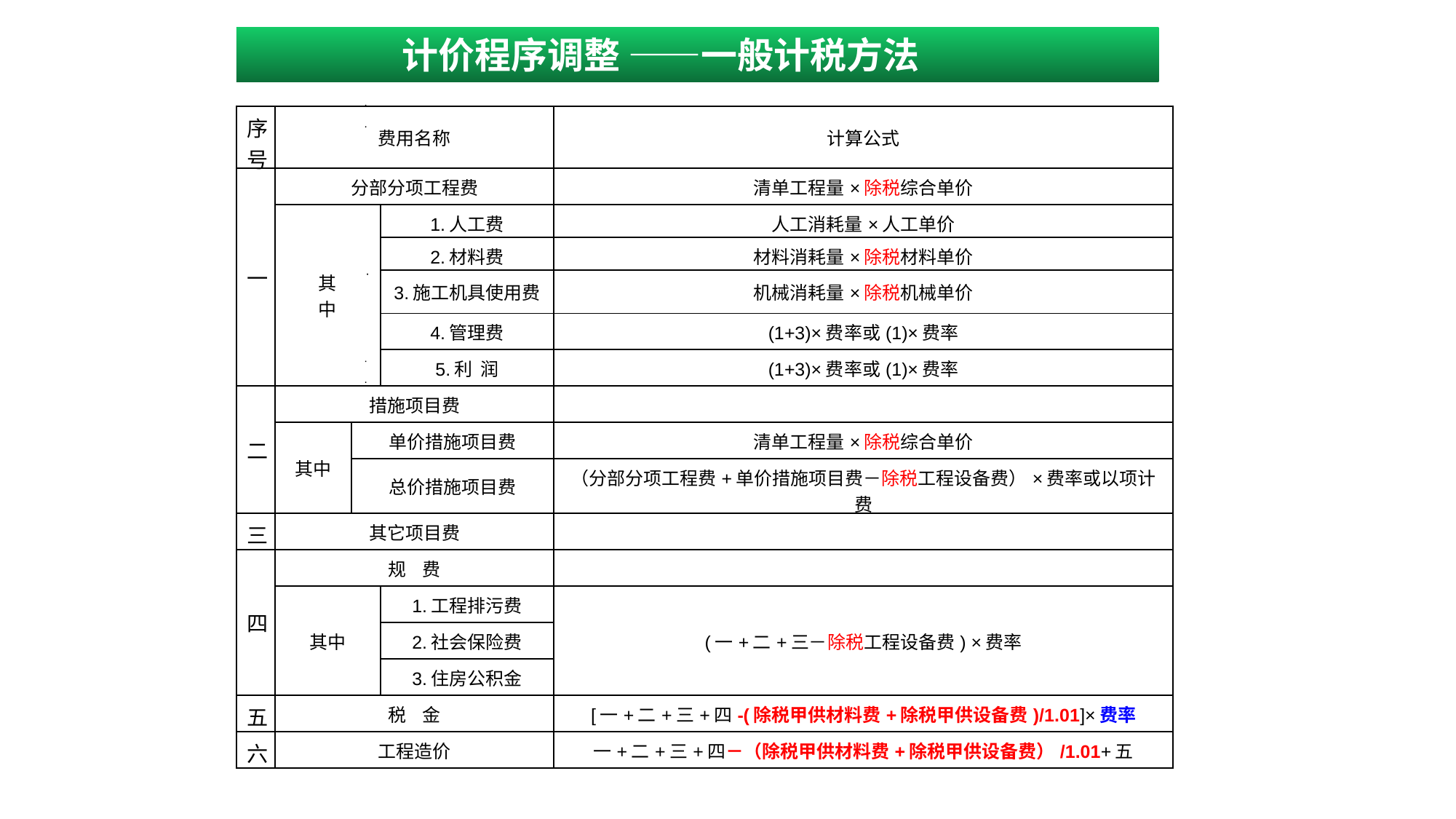

计价程序调整 ——一般计税方法

| 序号 | 费用名称 |  |  | 计算公式 |
| --- | --- | --- | --- | --- |
| 一 | 分部分项工程费 |  |  | 清单工程量×除税综合单价 |
|  | 其 中 |  | 1.人工费 | 人工消耗量×人工单价 |
|  |  |  | 2.材料费 | 材料消耗量×除税材料单价 |
|  |  |  | 3.施工机具使用费 | 机械消耗量×除税机械单价 |
|  |  |  | 4.管理费 | (1+3)×费率或(1)×费率 |
|  |  |  | 5.利 润 | (1+3)×费率或(1)×费率 |
| 二 | 措施项目费 |  |  |  |
|  | 其中 | 单价措施项目费 |  | 清单工程量×除税综合单价 |
|  |  | 总价措施项目费 |  | （分部分项工程费+单价措施项目费－除税工程设备费）×费率或以项计费 |
| 三 | 其它项目费 |  |  |  |
| 四 | 规 费 |  |  |  |
|  | 其中 |  | 1.工程排污费 | (一+二+三－除税工程设备费) ×费率 |
|  |  |  | 2.社会保险费 |  |
|  |  |  | 3.住房公积金 |  |
| 五 | 税 金 |  |  | [一+二+三+四-(除税甲供材料费+除税甲供设备费)/1.01]×费率 |
| 六 | 工程造价 |  |  | 一+二+三+四－（除税甲供材料费+除税甲供设备费）/1.01+五 |